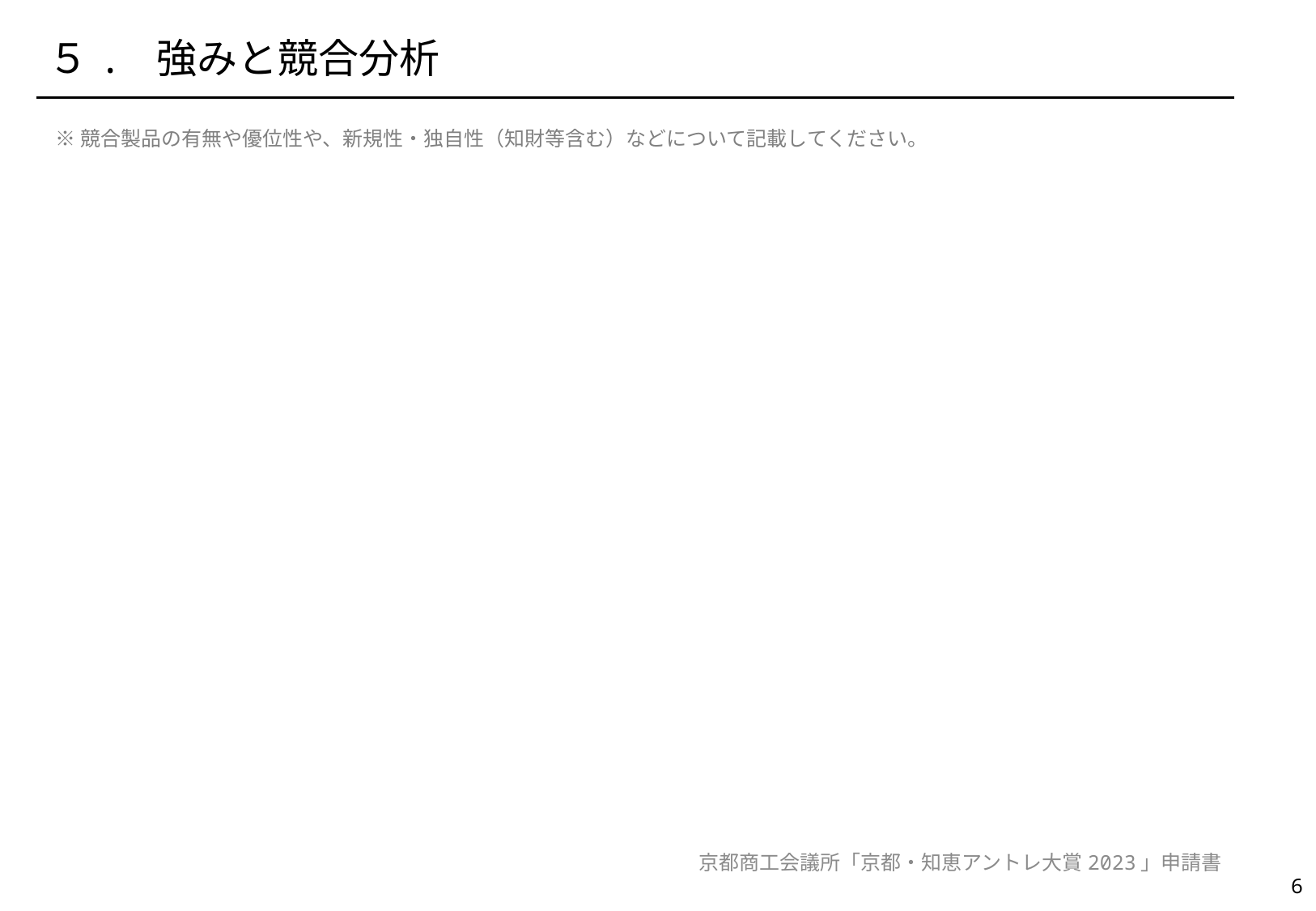

５. 強みと競合分析
※競合製品の有無や優位性や、新規性・独自性（知財等含む）などについて記載してください。
京都商工会議所「京都・知恵アントレ大賞2023」申請書
6